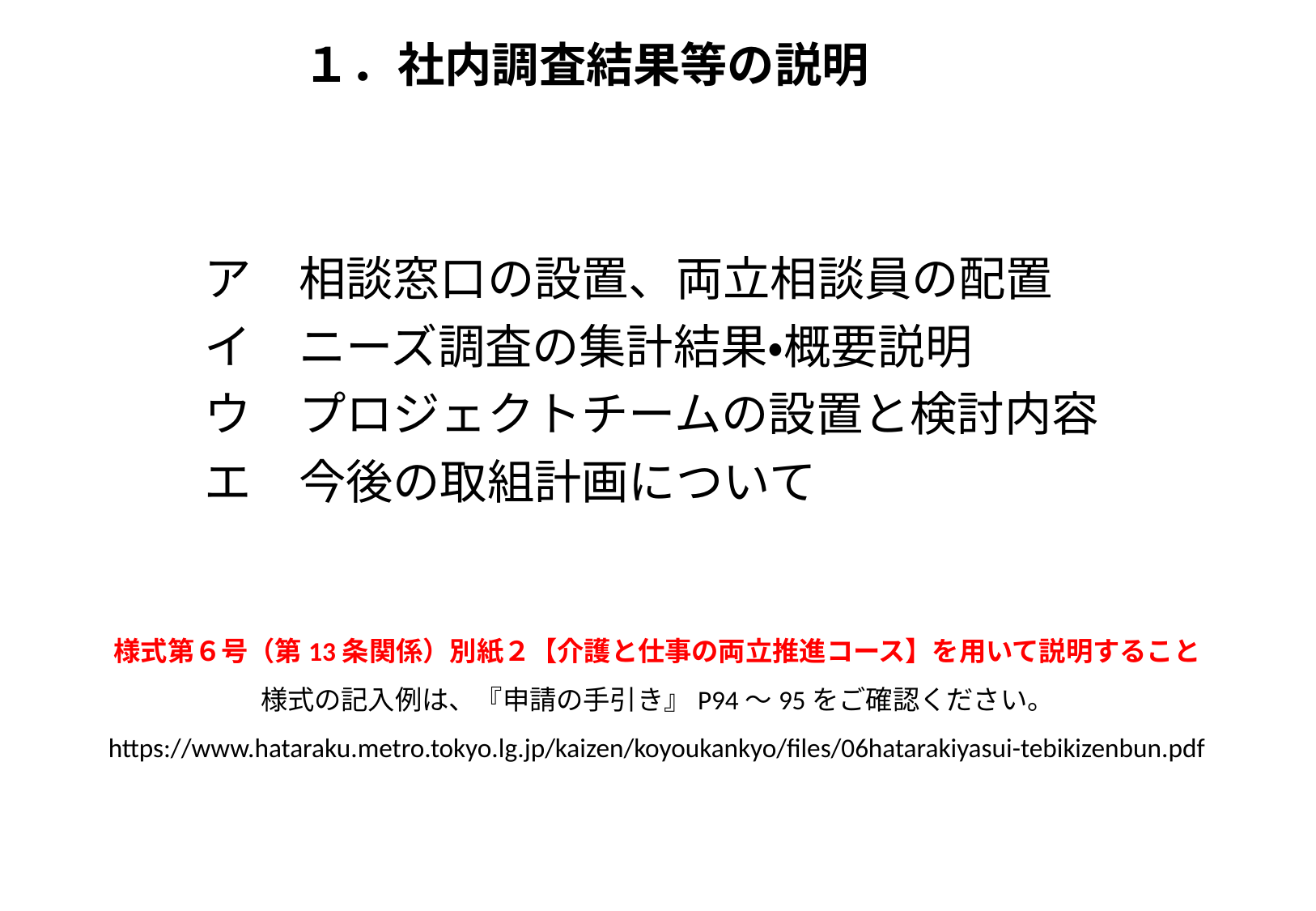

１．社内調査結果等の説明
ア　相談窓口の設置、両立相談員の配置
イ　ニーズ調査の集計結果・概要説明
ウ　プロジェクトチームの設置と検討内容
エ　今後の取組計画について
様式第６号（第13条関係）別紙２【介護と仕事の両立推進コース】を用いて説明すること
様式の記入例は、『申請の手引き』P94～95をご確認ください。
https://www.hataraku.metro.tokyo.lg.jp/kaizen/koyoukankyo/files/06hatarakiyasui-tebikizenbun.pdf